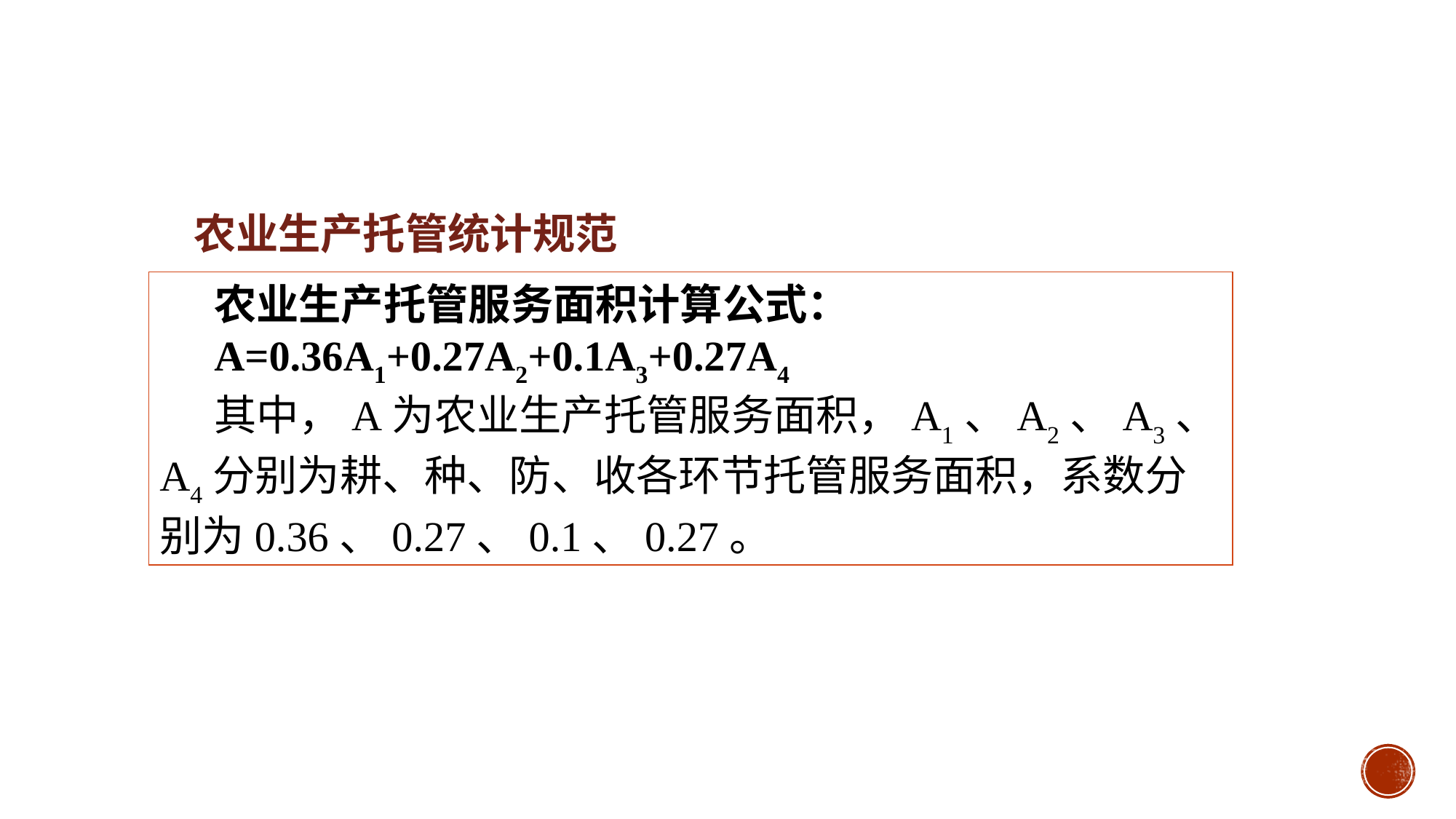

农业生产托管统计规范
农业生产托管服务面积计算公式：
A=0.36A1+0.27A2+0.1A3+0.27A4
其中，A为农业生产托管服务面积，A1、A2、A3、A4分别为耕、种、防、收各环节托管服务面积，系数分别为0.36、0.27、0.1、0.27。